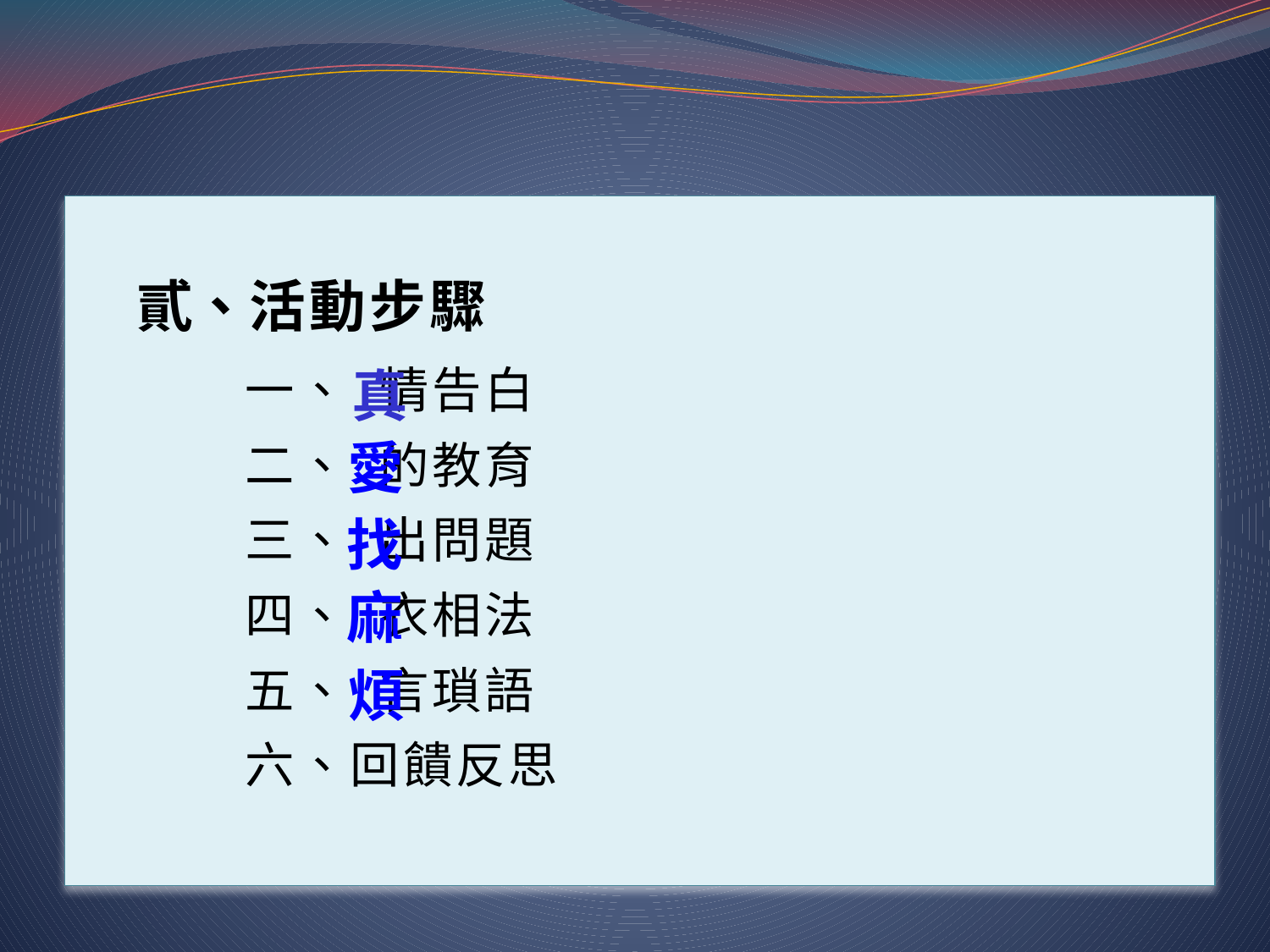

#

    貳、活動步驟
一、  情告白
二、  的教育
三、  出問題
四、  衣相法
五、  言瑣語
六、回饋反思

真

愛
找
麻
煩